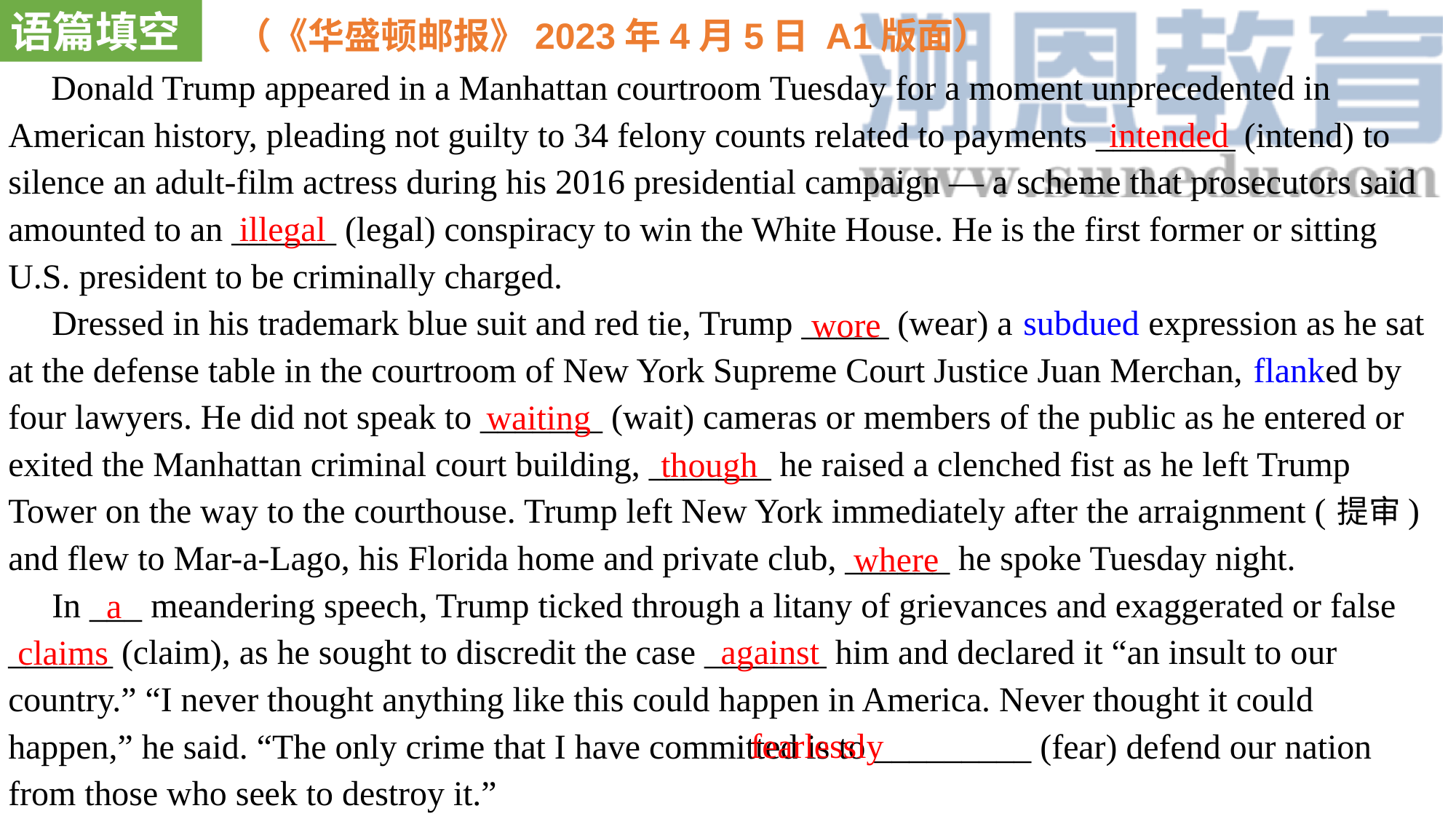

语篇填空
（《华盛顿邮报》2023年4月5日 A1版面）
     Donald Trump appeared in a Manhattan courtroom Tuesday for a moment unprecedented in American history, pleading not guilty to 34 felony counts related to payments ________ (intend) to silence an adult-film actress during his 2016 presidential campaign — a scheme that prosecutors said amounted to an ______ (legal) conspiracy to win the White House. He is the first former or sitting U.S. president to be criminally charged.
     Dressed in his trademark blue suit and red tie, Trump _____ (wear) a subdued expression as he sat at the defense table in the courtroom of New York Supreme Court Justice Juan Merchan, flanked by four lawyers. He did not speak to _______ (wait) cameras or members of the public as he entered or exited the Manhattan criminal court building, _______ he raised a clenched fist as he left Trump Tower on the way to the courthouse. Trump left New York immediately after the arraignment (提审) and flew to Mar-a-Lago, his Florida home and private club, ______ he spoke Tuesday night.
     In ___ meandering speech, Trump ticked through a litany of grievances and exaggerated or false ______ (claim), as he sought to discredit the case _______ him and declared it “an insult to our country.” “I never thought anything like this could happen in America. Never thought it could happen,” he said. “The only crime that I have committed is to _________ (fear) defend our nation from those who seek to destroy it.”
intended
illegal
 wore
waiting
though
where
a
against
claims
fearlessly